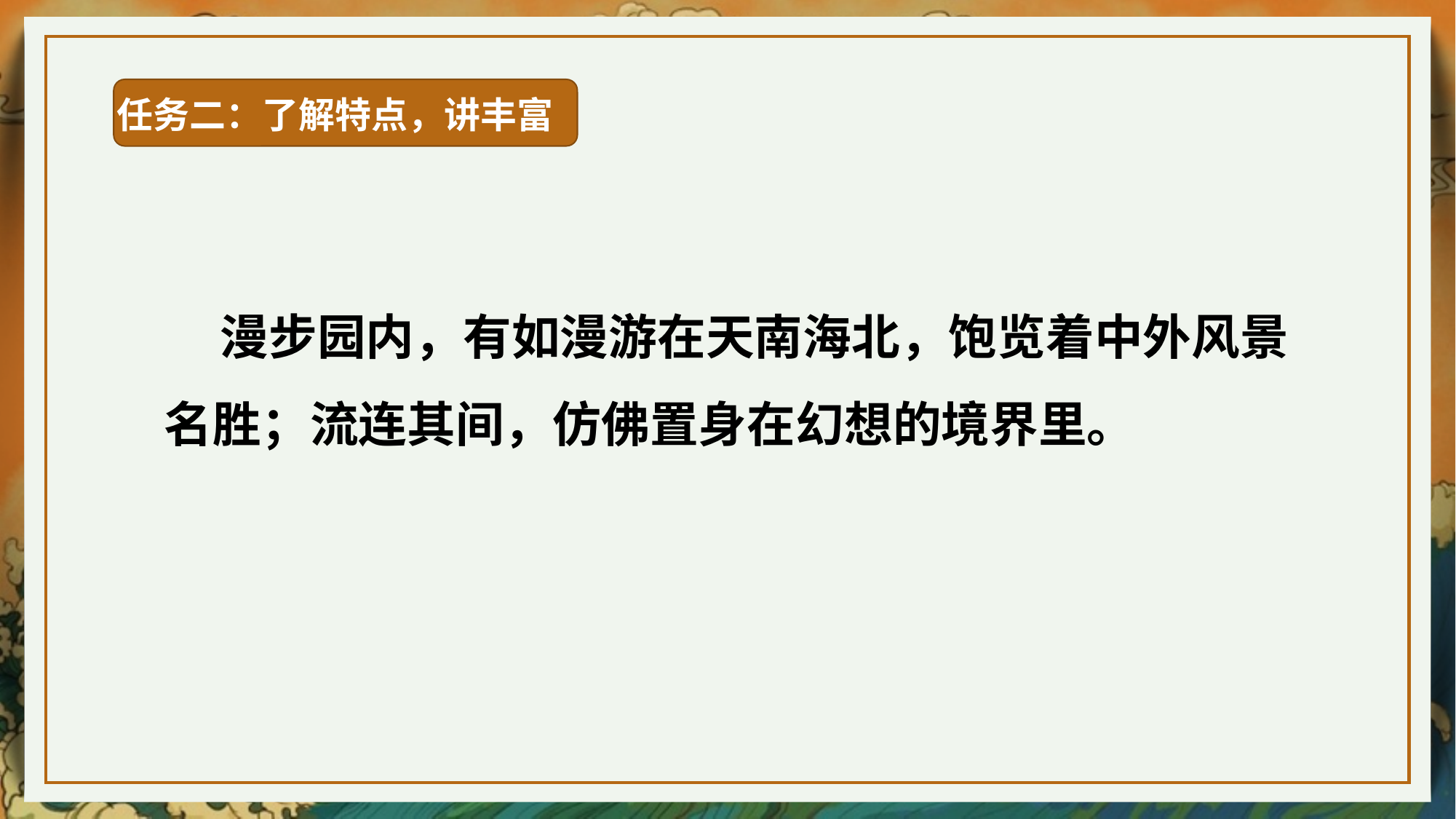

任务二：了解特点，讲丰富
    漫步园内，有如漫游在天南海北，饱览着中外风景名胜；流连其间，仿佛置身在幻想的境界里。